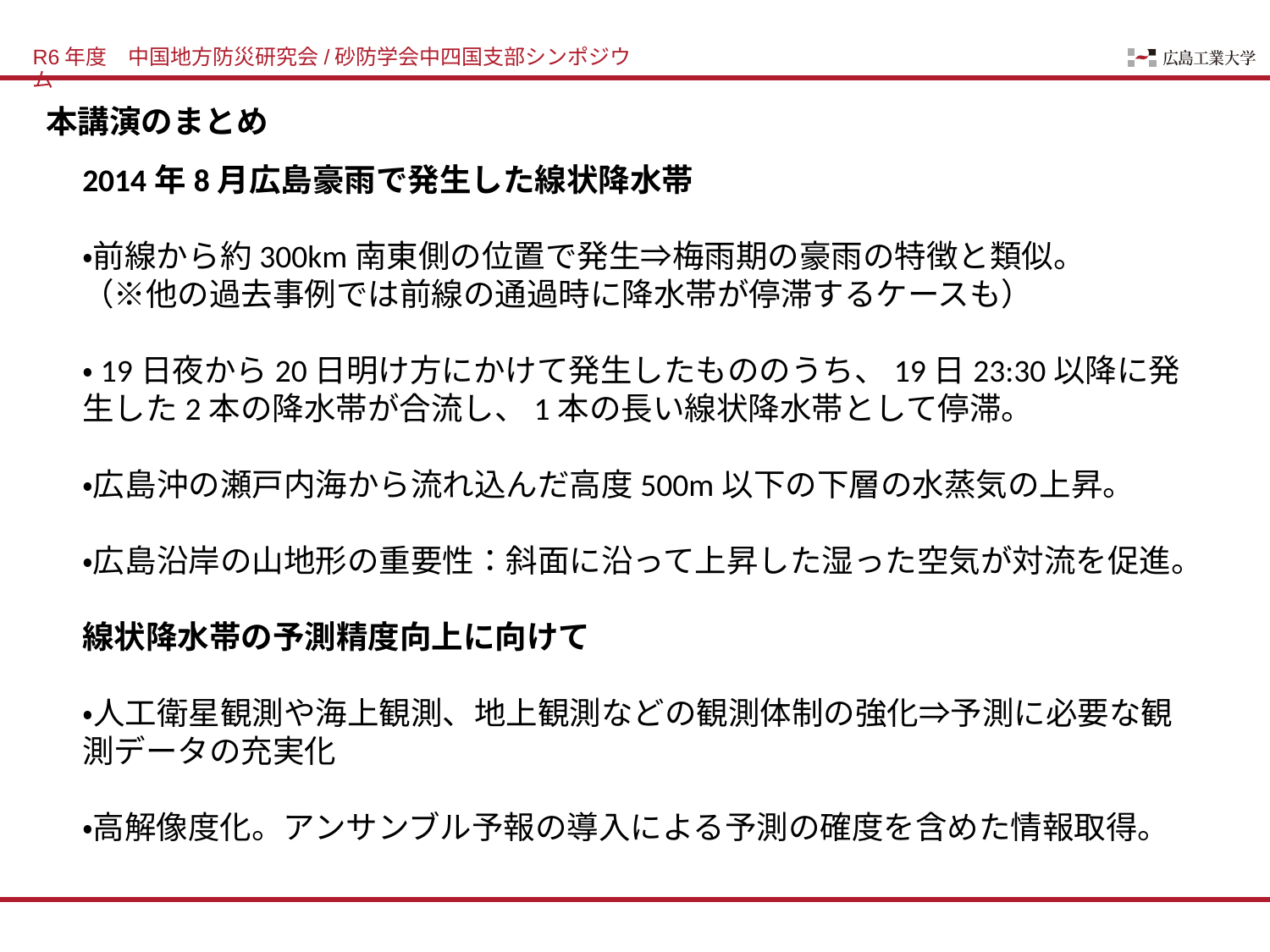

R6年度　中国地方防災研究会/砂防学会中四国支部シンポジウム
本講演のまとめ
2014年8月広島豪雨で発生した線状降水帯

・前線から約300km南東側の位置で発生⇒梅雨期の豪雨の特徴と類似。
（※他の過去事例では前線の通過時に降水帯が停滞するケースも）

・19日夜から20日明け方にかけて発生したもののうち、19日23:30以降に発生した2本の降水帯が合流し、1本の長い線状降水帯として停滞。

・広島沖の瀬戸内海から流れ込んだ高度500m以下の下層の水蒸気の上昇。

・広島沿岸の山地形の重要性：斜面に沿って上昇した湿った空気が対流を促進。

線状降水帯の予測精度向上に向けて

・人工衛星観測や海上観測、地上観測などの観測体制の強化⇒予測に必要な観測データの充実化

・高解像度化。アンサンブル予報の導入による予測の確度を含めた情報取得。